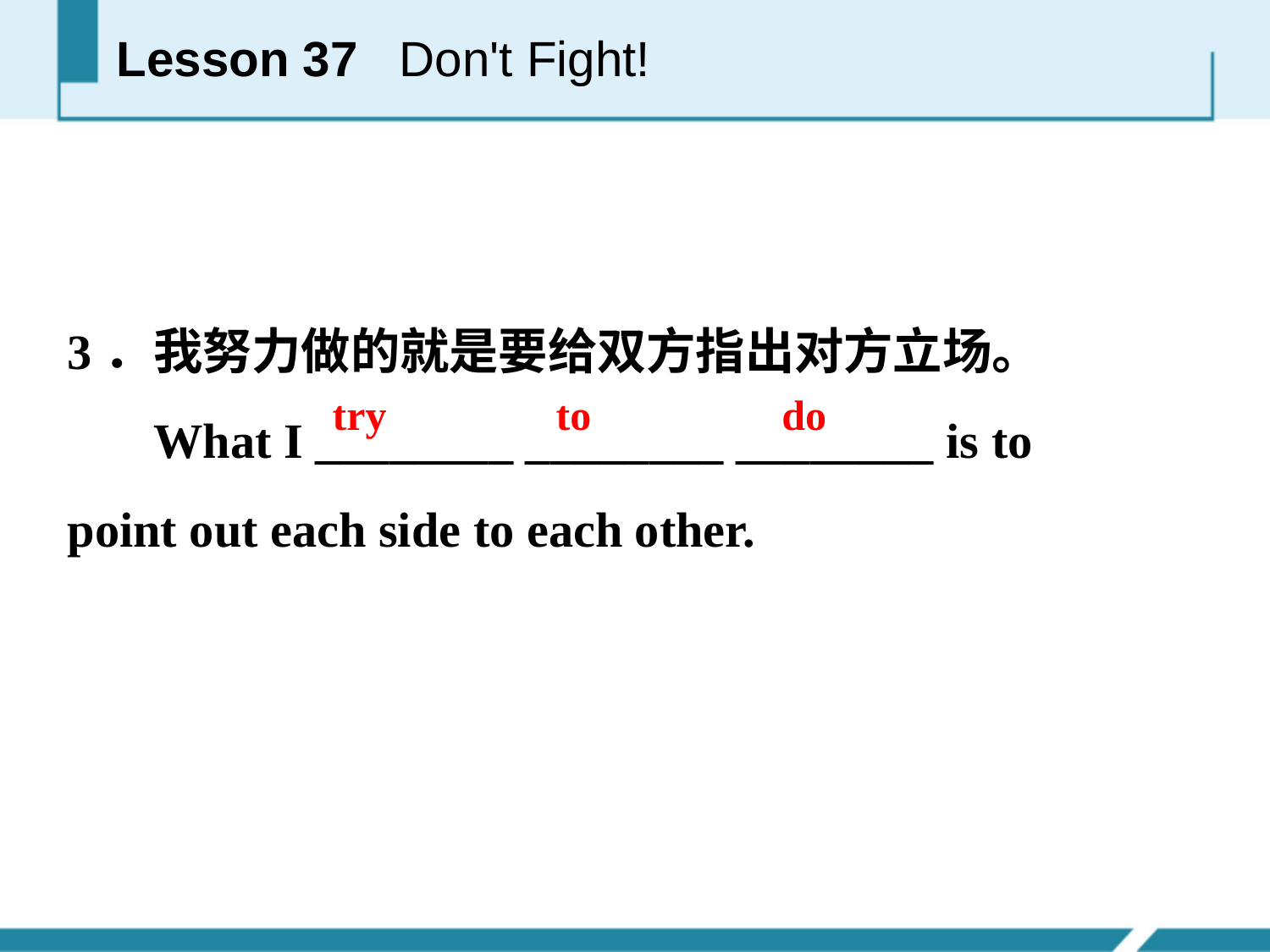

3．我努力做的就是要给双方指出对方立场。
       What I ________ ________ ________ is to point out each side to each other.
try                to                  do